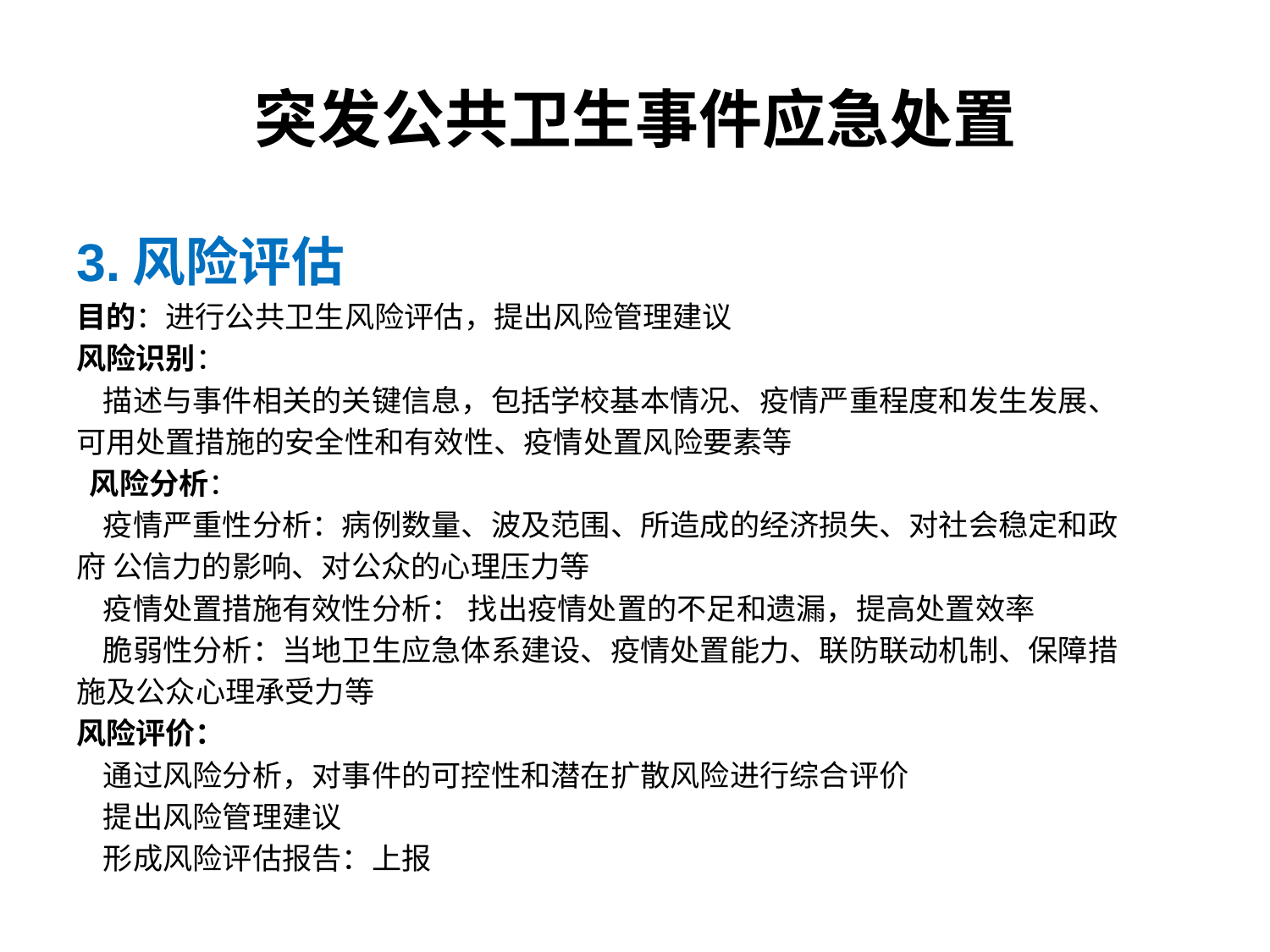

# 突发公共卫生事件应急处置
3.风险评估
目的：进行公共卫生风险评估，提出风险管理建议
风险识别：
   描述与事件相关的关键信息，包括学校基本情况、疫情严重程度和发生发展、
可用处置措施的安全性和有效性、疫情处置风险要素等
 风险分析：
   疫情严重性分析：病例数量、波及范围、所造成的经济损失、对社会稳定和政
府 公信力的影响、对公众的心理压力等
   疫情处置措施有效性分析： 找出疫情处置的不足和遗漏，提高处置效率
   脆弱性分析：当地卫生应急体系建设、疫情处置能力、联防联动机制、保障措
施及公众心理承受力等
风险评价：
   通过风险分析，对事件的可控性和潜在扩散风险进行综合评价
   提出风险管理建议
   形成风险评估报告：上报